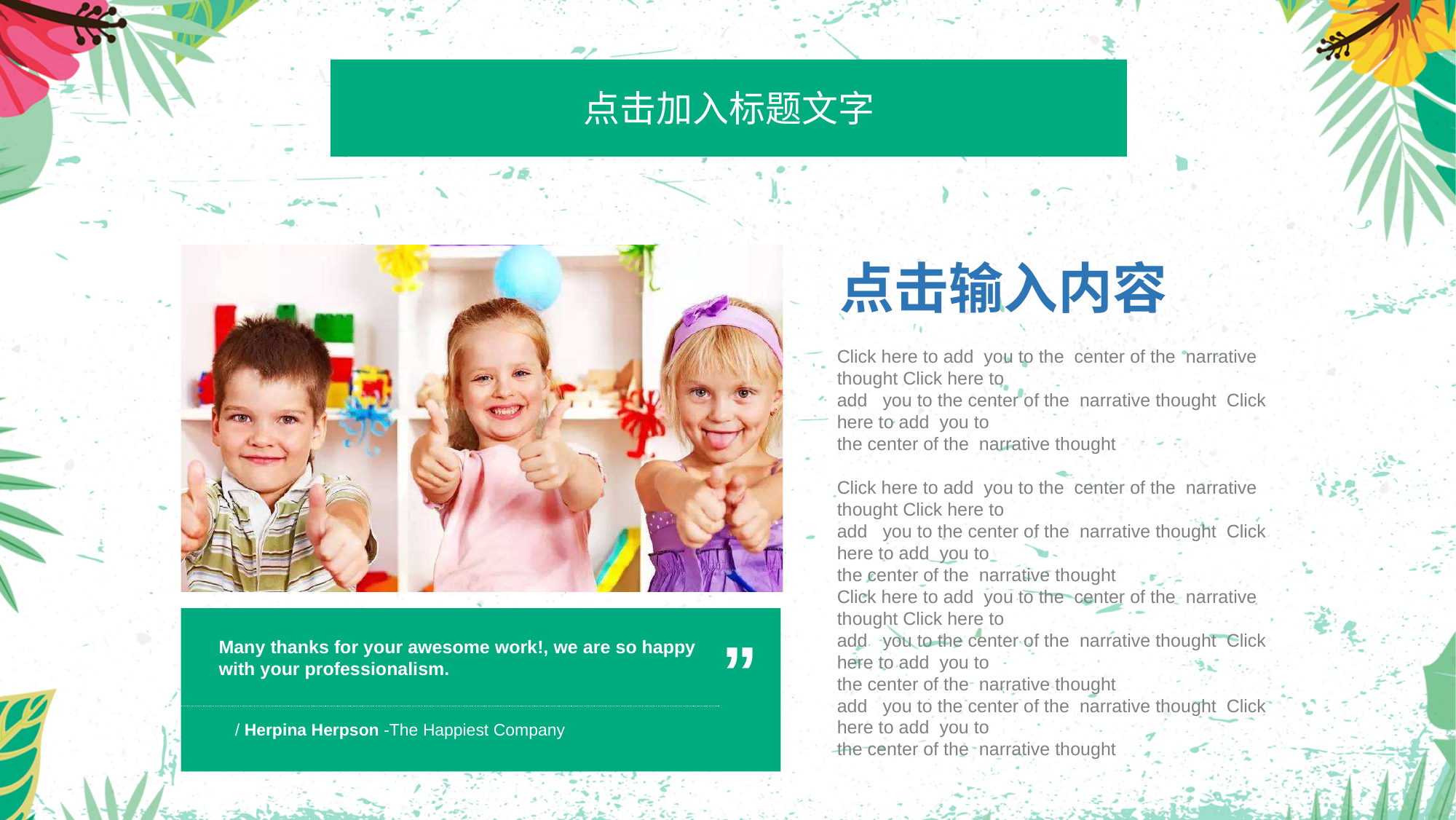

点击加入标题文字

”
Many thanks for your awesome work!, we are so happy with your professionalism.
/ Herpina Herpson -The Happiest Company
点击输入内容
Click here to add  you to the  center of the  narrative thought Click here to
add   you to the center of the  narrative thought  Click here to add  you to
the center of the  narrative thought

Click here to add  you to the  center of the  narrative thought Click here to
add   you to the center of the  narrative thought  Click here to add  you to
the center of the  narrative thought
Click here to add  you to the  center of the  narrative thought Click here to
add   you to the center of the  narrative thought  Click here to add  you to
the center of the  narrative thought
add   you to the center of the  narrative thought  Click here to add  you to
the center of the  narrative thought